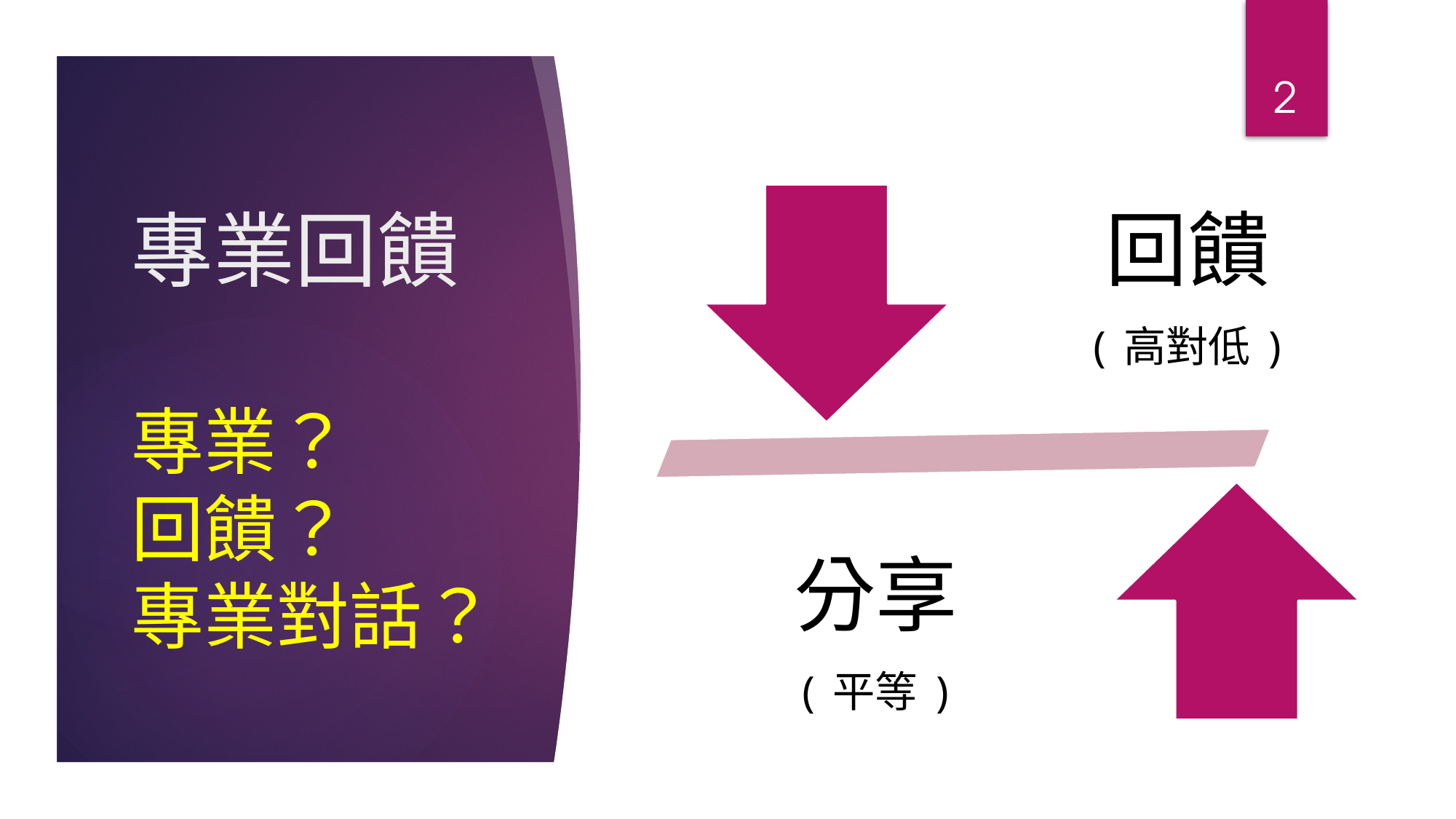

2
回饋
(高對低)
分享
(平等)
# 專業回饋 專業？ 回饋？ 專業對話？